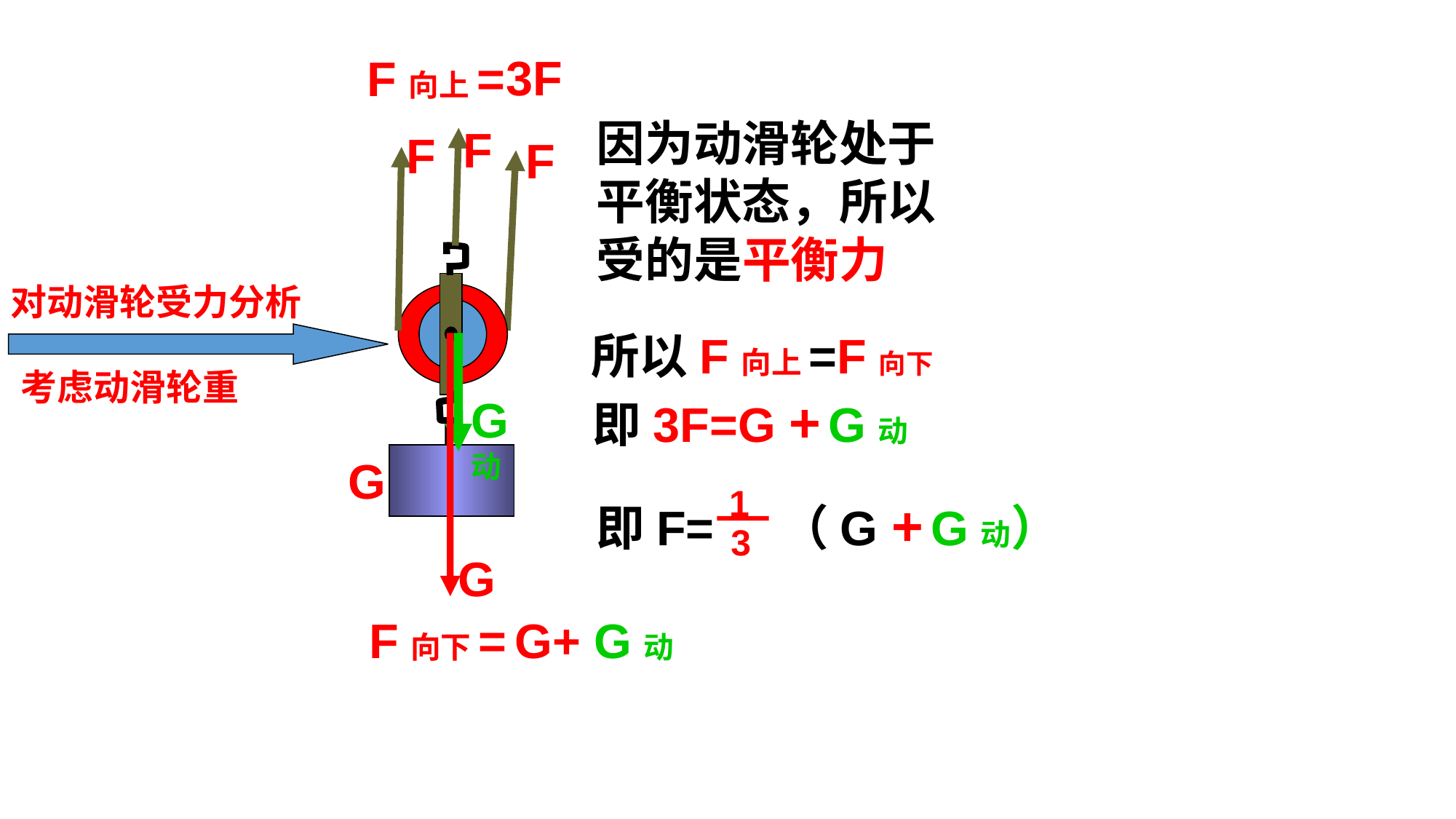

3F
F向上=
因为动滑轮处于平衡状态，所以受的是平衡力
F

F

F

G
对动滑轮受力分析

考虑动滑轮重
所以F向上=F向下

G

G动
即3F=G + G动
1
3

即F=    （G + G动）
F向下=
G+ G动